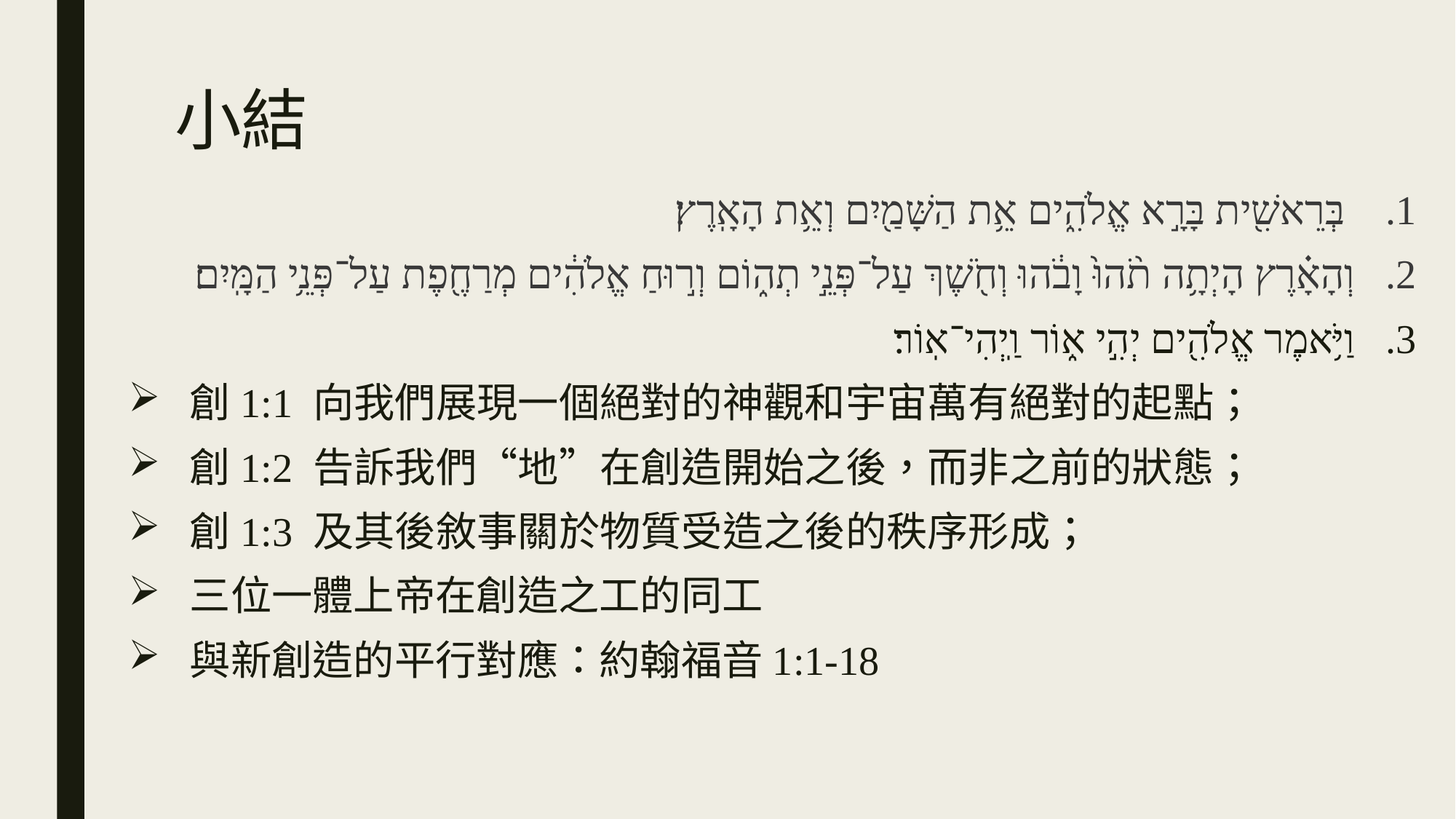

# 小結
 בְּרֵאשִׁ֖ית בָּרָ֣א אֱלֹהִ֑ים אֵ֥ת הַשָּׁמַ֖יִם וְאֵ֥ת הָאָֽרֶץ׃
וְהָאָ֗רֶץ הָיְתָ֥ה תֹ֨הוּ֙ וָבֹ֔הוּ וְחֹ֖שֶׁךְ עַל־פְּנֵ֣י תְה֑וֹם וְר֣וּחַ אֱלֹהִ֔ים מְרַחֶ֖פֶת עַל־פְּנֵ֥י הַמָּֽיִם׃
וַיֹּ֥אמֶר אֱלֹהִ֖ים יְהִ֣י א֑וֹר וַֽיְהִי־אֽוֹר׃
創1:1 向我們展現一個絕對的神觀和宇宙萬有絕對的起點；
創1:2 告訴我們“地”在創造開始之後，而非之前的狀態；
創1:3 及其後敘事關於物質受造之後的秩序形成；
三位一體上帝在創造之工的同工
與新創造的平行對應：約翰福音1:1-18